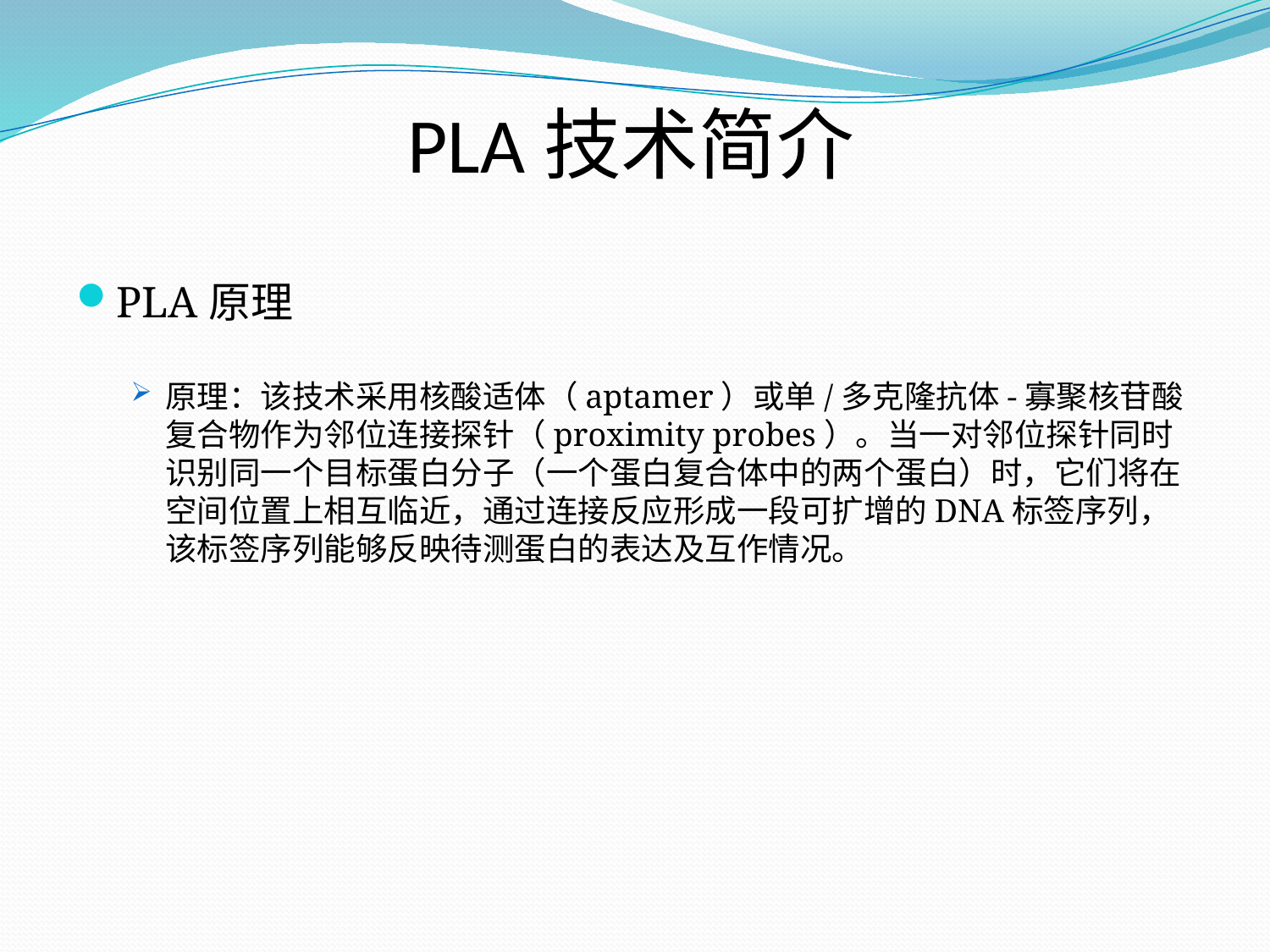

PLA技术简介
PLA原理

原理：该技术采用核酸适体（aptamer）或单/多克隆抗体-寡聚核苷酸复合物作为邻位连接探针（proximity probes）。当一对邻位探针同时识别同一个目标蛋白分子（一个蛋白复合体中的两个蛋白）时，它们将在空间位置上相互临近，通过连接反应形成一段可扩增的DNA标签序列，该标签序列能够反映待测蛋白的表达及互作情况。